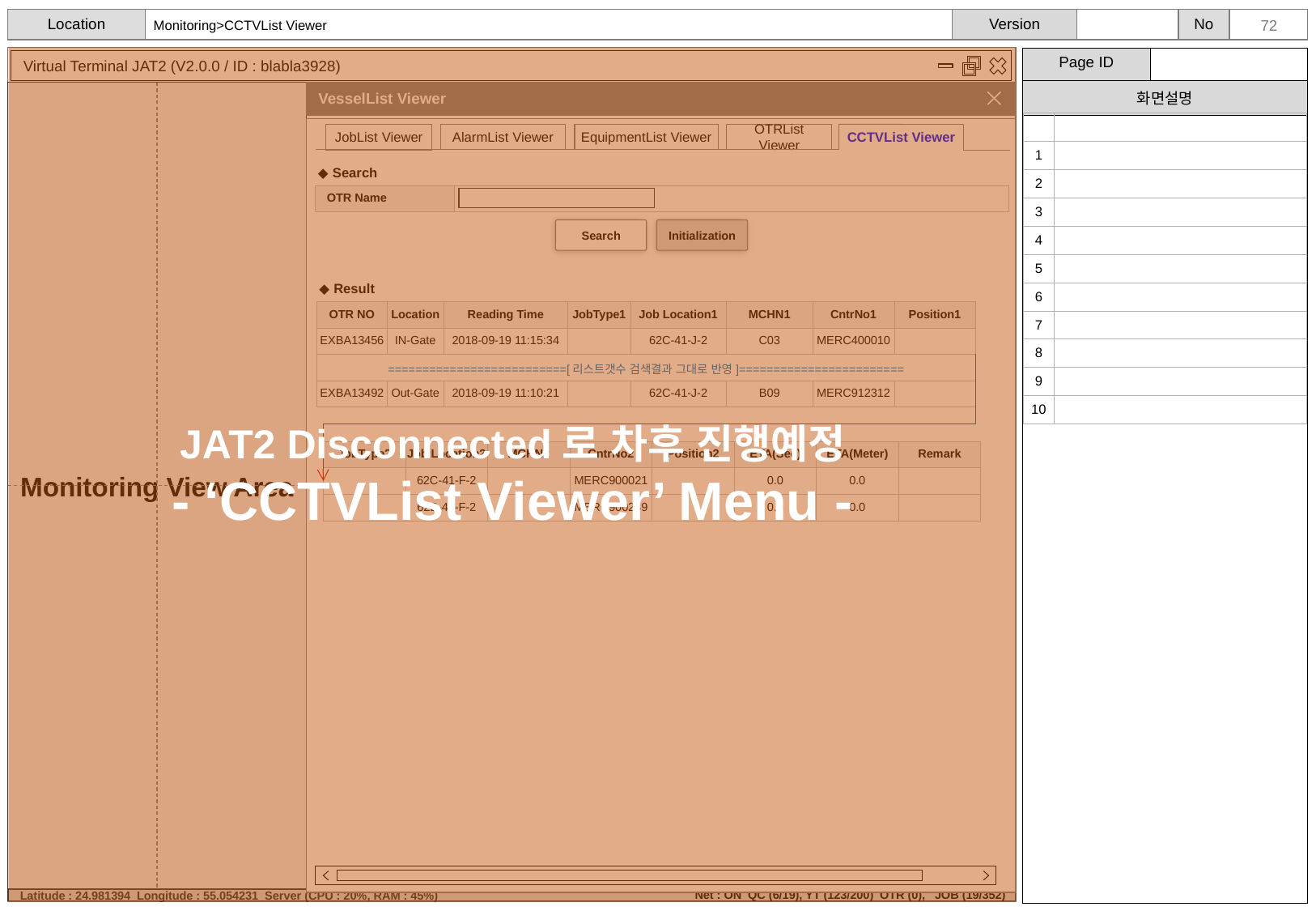

Monitoring>CCTVList Viewer
JAT2 Disconnected로 차후 진행예정
- ‘CCTVList Viewer’ Menu -
Virtual Terminal JAT2 (V2.0.0 / ID : blabla3928)

Monitoring View Area
VesselList Viewer

|  |  |
| --- | --- |
| 1 |  |
| 2 |  |
| 3 |  |
| 4 |  |
| 5 |  |
| 6 |  |
| 7 |  |
| 8 |  |
| 9 |  |
| 10 |  |

JobList Viewer
EquipmentList Viewer
OTRList Viewer
CCTVList Viewer
AlarmList Viewer
◆ Search
| OTR Name |  |
| --- | --- |

Search
Initialization
◆ Result
| OTR NO | Location | Reading Time | JobType1 | Job Location1 | MCHN1 | CntrNo1 | Position1 |
| --- | --- | --- | --- | --- | --- | --- | --- |
| EXBA13456 | IN-Gate | 2018-09-19 11:15:34 |  | 62C-41-J-2 | C03 | MERC400010 |  |
| ==========================[리스트갯수 검색결과 그대로 반영]======================== |  |  |  |  |  |  |  |
| EXBA13492 | Out-Gate | 2018-09-19 11:10:21 |  | 62C-41-J-2 | B09 | MERC912312 |  |
| JobType2 | Job Location2 | MCHN2 | CntrNo2 | Position2 | ETA(Sec) | ETA(Meter) | Remark |
| --- | --- | --- | --- | --- | --- | --- | --- |
|  | 62C-41-F-2 |  | MERC900021 |  | 0.0 | 0.0 |  |
|  | 62B-41-F-2 |  | MERC900249 |  | 0.0 | 0.0 |  |

Net : ON  QC (6/19), YT (123/200)  OTR (0),   JOB (19/352)
Latitude : 24.981394  Longitude : 55.054231  Server (CPU : 20%, RAM : 45%)